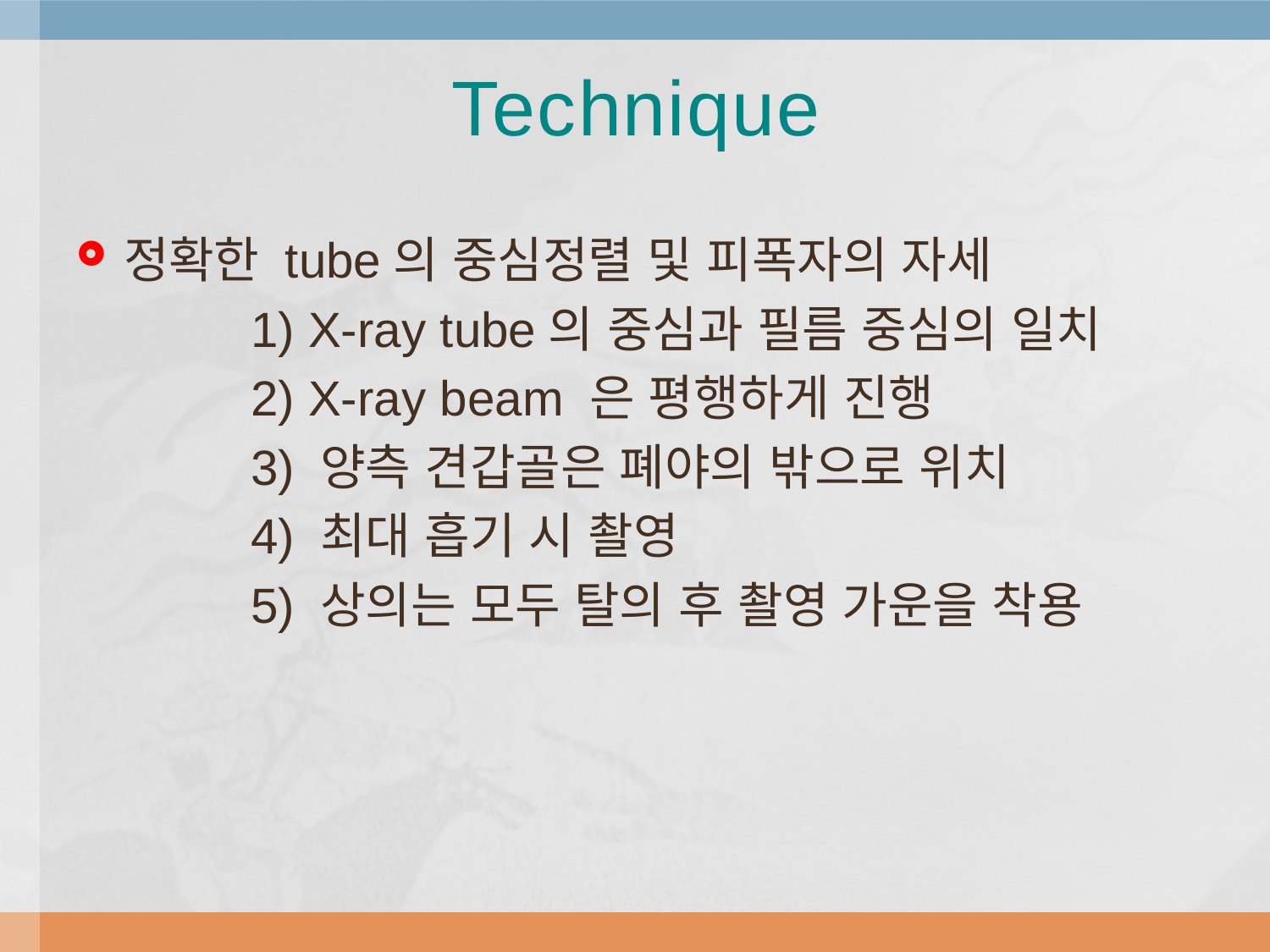

# Technique
정확한 tube의 중심정렬 및 피폭자의 자세
		1) X-ray tube의 중심과 필름 중심의 일치
		2) X-ray beam 은 평행하게 진행
		3) 양측 견갑골은 폐야의 밖으로 위치
		4) 최대 흡기 시 촬영
		5) 상의는 모두 탈의 후 촬영 가운을 착용